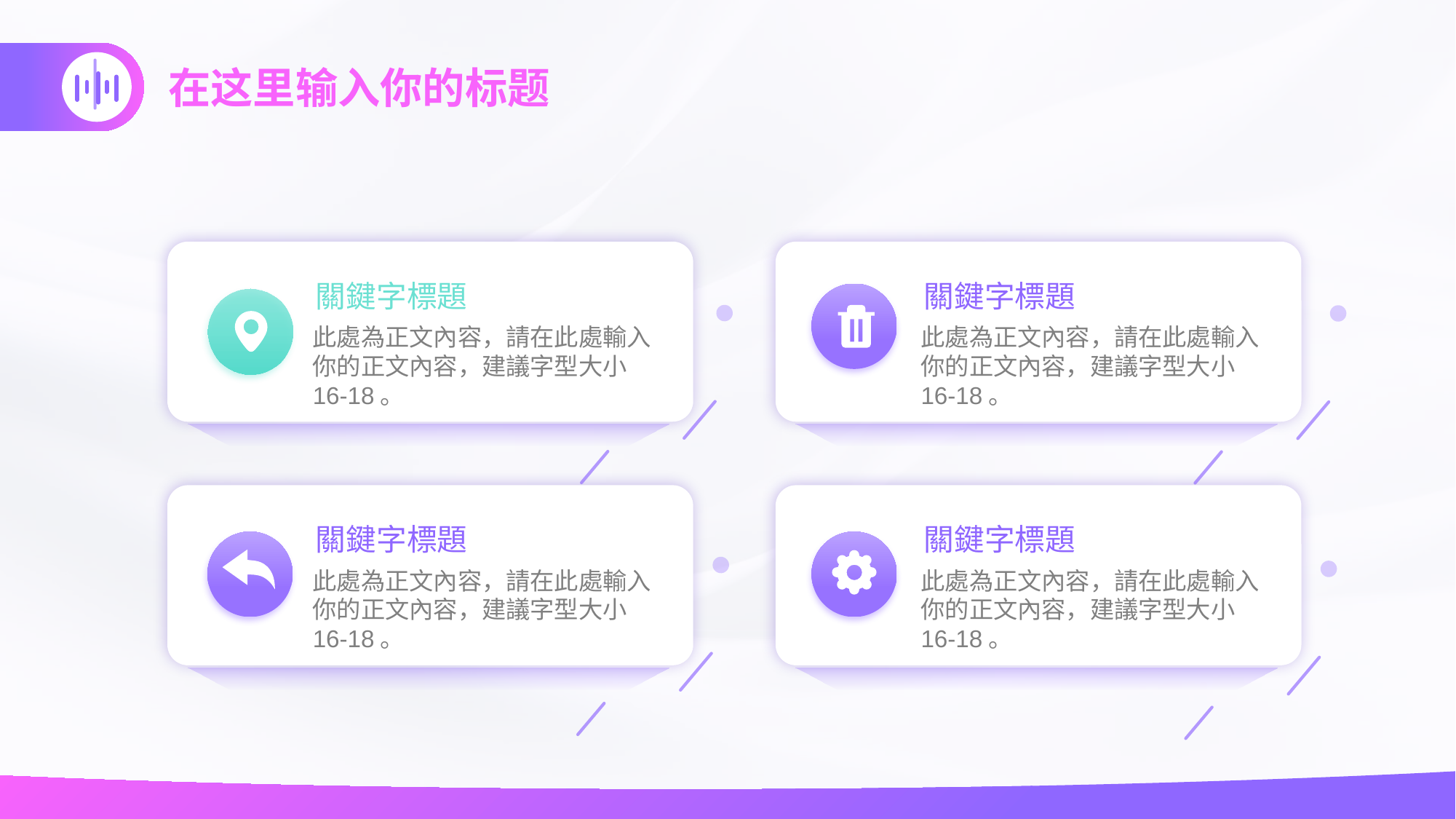

電商體量增速迅猛
關鍵字標題
此處為正文內容，請在此處輸入你的正文內容，建議字型大小16-18。

電商體量增速迅猛
關鍵字標題
此處為正文內容，請在此處輸入你的正文內容，建議字型大小16-18。

電商體量增速迅猛
關鍵字標題
此處為正文內容，請在此處輸入你的正文內容，建議字型大小16-18。

電商體量增速迅猛
關鍵字標題
此處為正文內容，請在此處輸入你的正文內容，建議字型大小16-18。